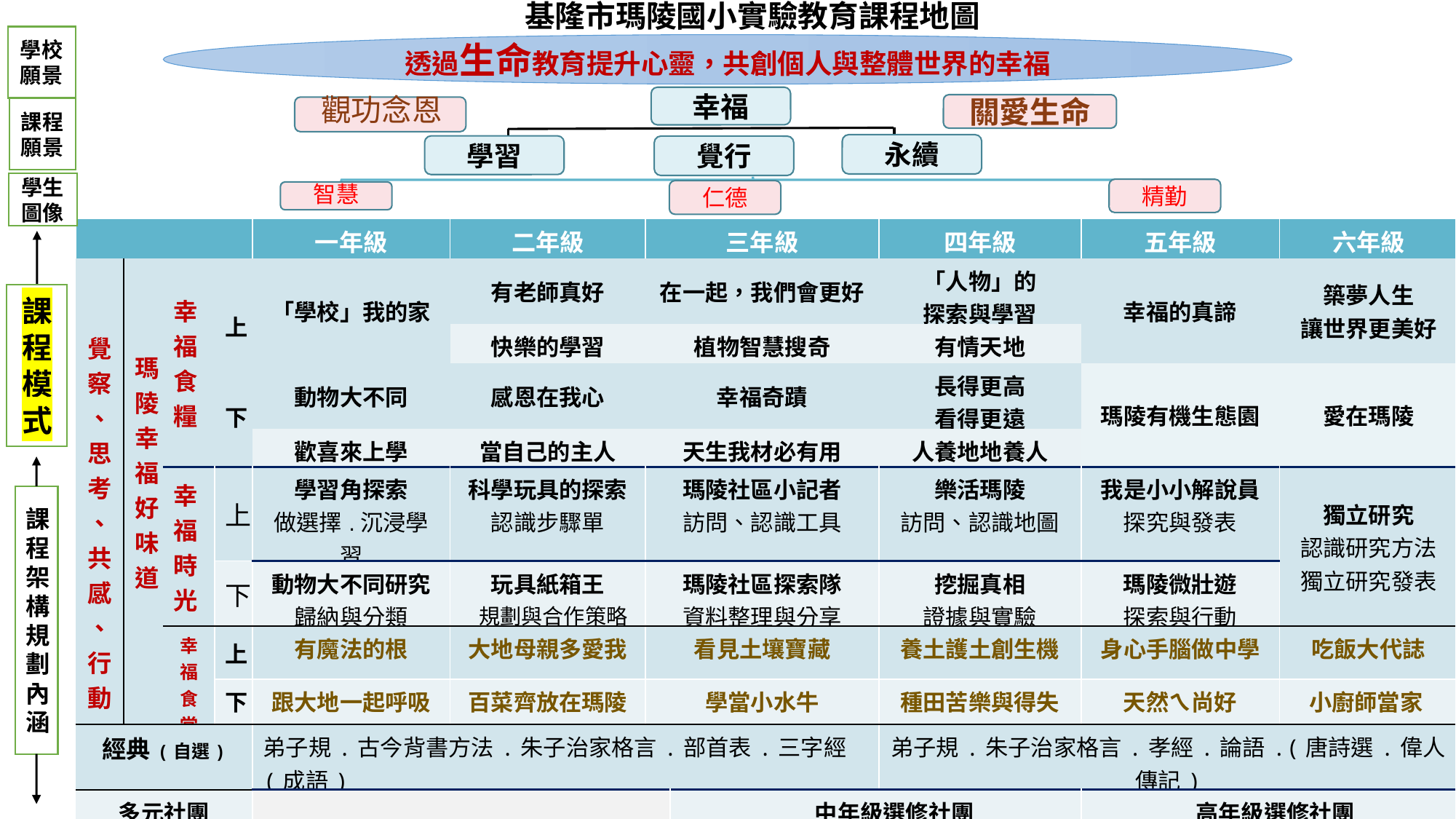

基隆市瑪陵國小實驗教育課程地圖
學校願景
透過生命教育提升心靈，共創個人與整體世界的幸福

幸福

關愛生命

 觀功念恩

課程願景
永續
學習
覺行
學生圖像

精勤

仁德

智慧

|  |  |  |  | 一年級 | 二年級 | 三年級 | 三年級 | 四年級 | 五年級 | 六年級 |
| --- | --- | --- | --- | --- | --- | --- | --- | --- | --- | --- |
| 覺察 、思考 、共感 、行動 | 瑪陵 幸福 好味道 | 幸 福 食 糧 | 上 | 「學校」我的家 | 有老師真好 | 在一起，我們會更好 | 在一起，我們會更好 | 「人物」的 探索與學習 | 幸福的真諦 | 築夢人生 讓世界更美好 |
|  |  |  |  |  | 快樂的學習 | 植物智慧搜奇 | 植物智慧搜奇 | 有情天地 |  |  |
|  |  |  | 下 | 動物大不同 | 感恩在我心 | 幸福奇蹟 | 幸福奇蹟 | 長得更高 看得更遠 | 瑪陵有機生態園 | 愛在瑪陵 |
|  |  |  |  | 歡喜來上學 | 當自己的主人 | 天生我材必有用 | 天生我材必有用 | 人養地地養人 |  |  |
| 特 色 課 程 |  | 幸 福 時 光 | 上 | 學習角探索 做選擇.沉浸學習 | 科學玩具的探索 認識步驟單 | 瑪陵社區小記者 訪問、認識工具 | 瑪陵社區小記者 訪問、認識工具 | 樂活瑪陵 訪問、認識地圖 | 我是小小解說員 探究與發表 | 獨立研究 認識研究方法 獨立研究發表 |
|  |  |  | 下 | 動物大不同研究 歸納與分類 | 玩具紙箱王 規劃與合作策略 | 瑪陵社區探索隊 資料整理與分享 | 瑪陵社區探索隊 資料蒐集整理與分享 | 挖掘真相 證據與實驗 | 瑪陵微壯遊 探索與行動 |  |
|  |  | 幸福 食堂 | 上 | 有魔法的根 | 大地母親多愛我 | 看見土壤寶藏 | 看見土壤寶藏 | 養土護土創生機 | 身心手腦做中學 | 吃飯大代誌 |
|  |  |  | 下 | 跟大地一起呼吸 | 百菜齊放在瑪陵 | 學當小水牛 | 學當小水牛 | 種田苦樂與得失 | 天然ㄟ尚好 | 小廚師當家 |
| 經典(自選) |  | 經典(自選) |  | 弟子規.古今背書方法.朱子治家格言.部首表.三字經(成語) |  |  |  | 弟子規.朱子治家格言.孝經.論語.(唐詩選.偉人傳記) |  |  |
| 多元社團 |  | 社團 |  |  |  |  | 中年級選修社團 |  | 高年級選修社團 |  |
| 學校活動 |  |  |  | 始業式(念恩、尊師).校慶(互助、精勤、慈心).慶生會(觀功念恩).拜訪社區(關懷、代人著想).成果分享(學習總結) |  |  |  |  |  |  |
課程模式
課
程
架
構
規
劃
內
涵
| 社團 |  | 跨學年協同社團 1 | 跨學年協同社團 1 |
| --- | --- | --- | --- |